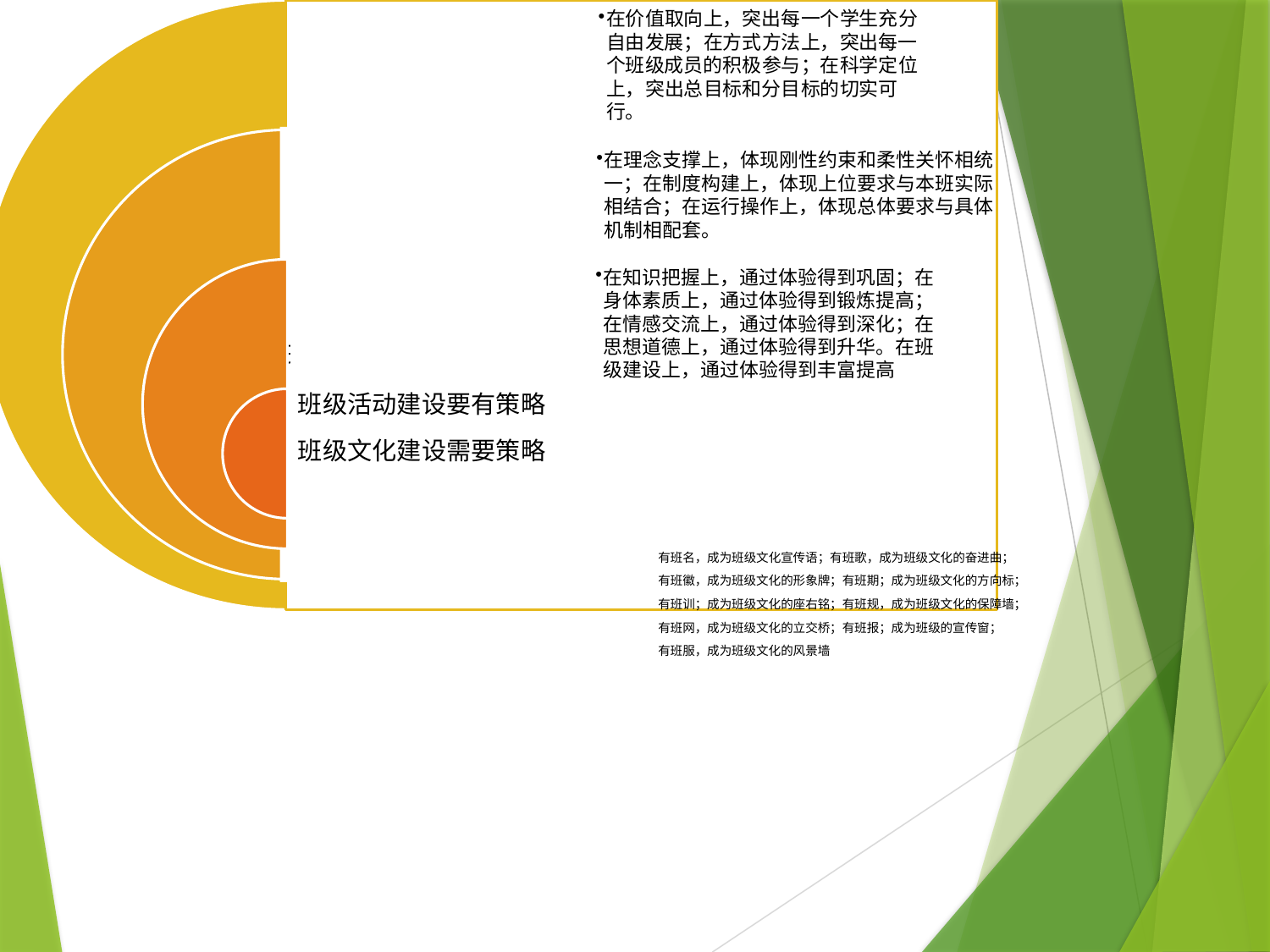

# 怎样正真做到“治班有方”呢？
班级目标建设要有策略
班级制度建设要有策略
班级活动建设要有策略
班级文化建设需要策略
在价值取向上，突出每一个学生充分自由发展；在方式方法上，突出每一个班级成员的积极参与；在科学定位上，突出总目标和分目标的切实可行。
在理念支撑上，体现刚性约束和柔性关怀相统一；在制度构建上，体现上位要求与本班实际相结合；在运行操作上，体现总体要求与具体机制相配套。

在知识把握上，通过体验得到巩固；在身体素质上，通过体验得到锻炼提高；在情感交流上，通过体验得到深化；在思想道德上，通过体验得到升华。在班级建设上，通过体验得到丰富提高
有班名，成为班级文化宣传语；有班歌，成为班级文化的奋进曲；
有班徽，成为班级文化的形象牌；有班期；成为班级文化的方向标；有班训；成为班级文化的座右铭；有班规，成为班级文化的保障墙；有班网，成为班级文化的立交桥；有班报；成为班级的宣传窗；
有班服，成为班级文化的风景墙